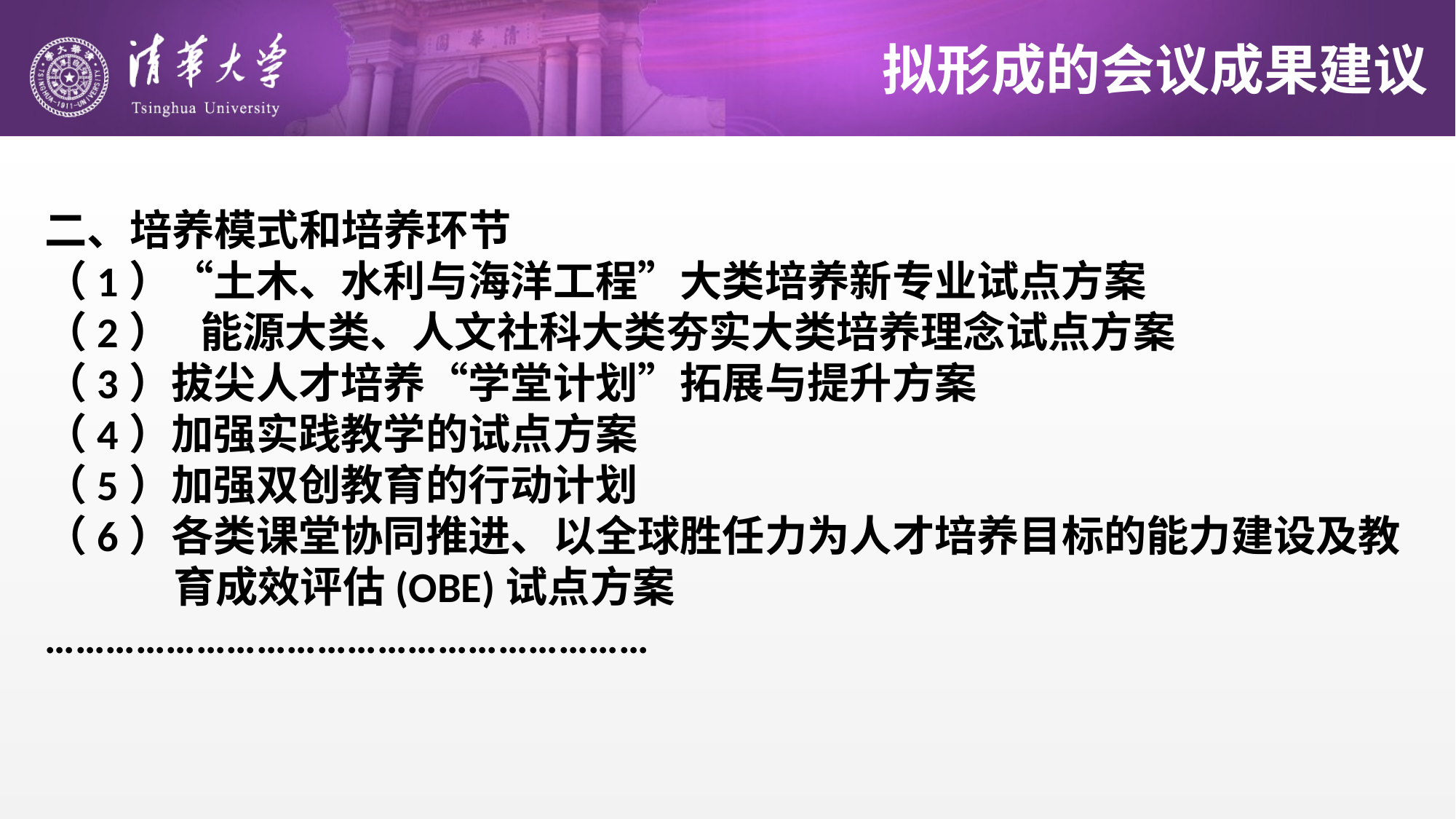

# 拟形成的会议成果建议
二、培养模式和培养环节
（1）“土木、水利与海洋工程”大类培养新专业试点方案
（2）   能源大类、人文社科大类夯实大类培养理念试点方案
（3）拔尖人才培养“学堂计划”拓展与提升方案
（4）加强实践教学的试点方案
（5）加强双创教育的行动计划
（6）各类课堂协同推进、以全球胜任力为人才培养目标的能力建设及教育成效评估(OBE)试点方案
……………………………………………………